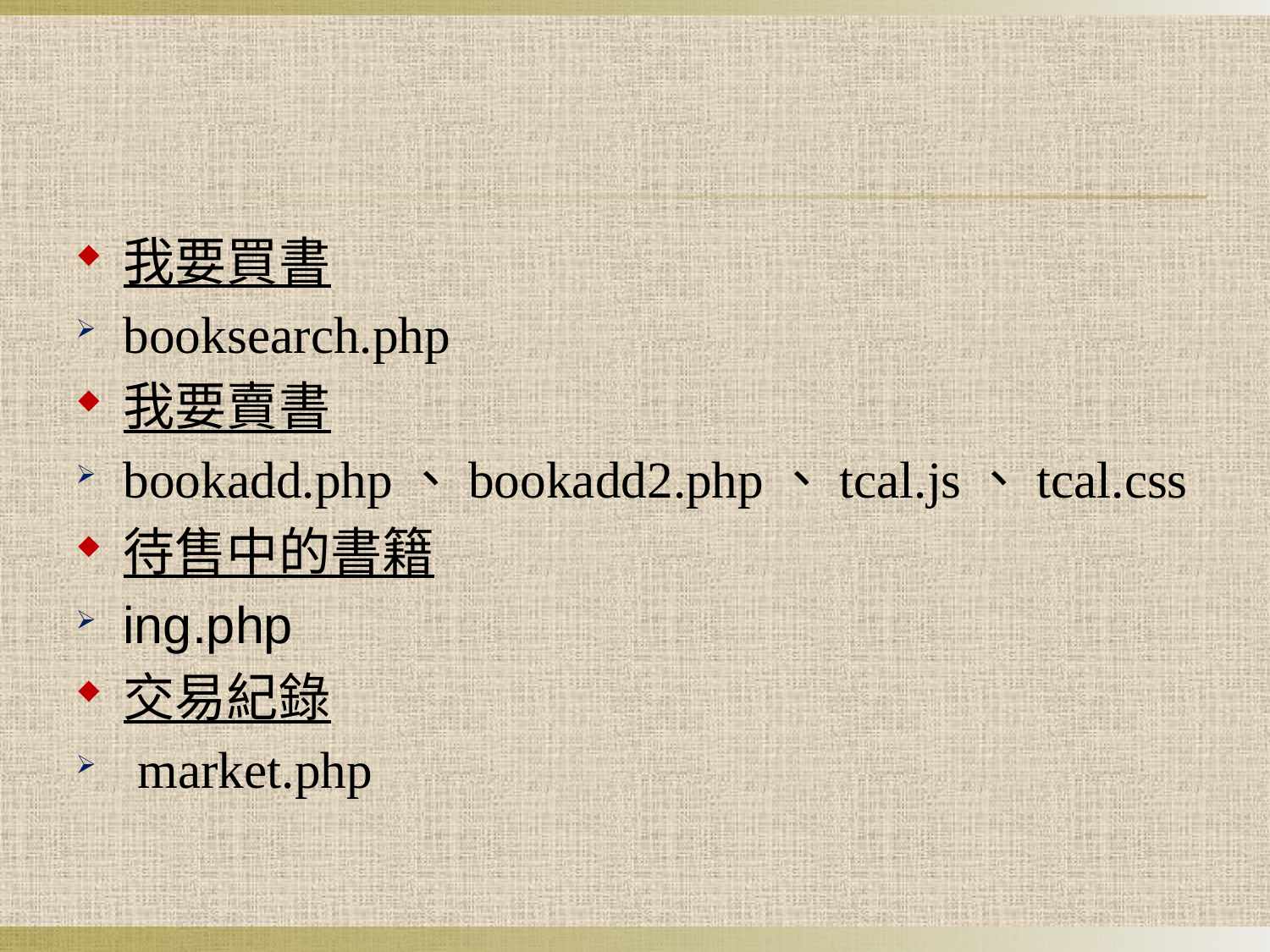

#
我要買書
booksearch.php
我要賣書
bookadd.php、bookadd2.php、tcal.js、tcal.css
待售中的書籍
ing.php
交易紀錄
 market.php